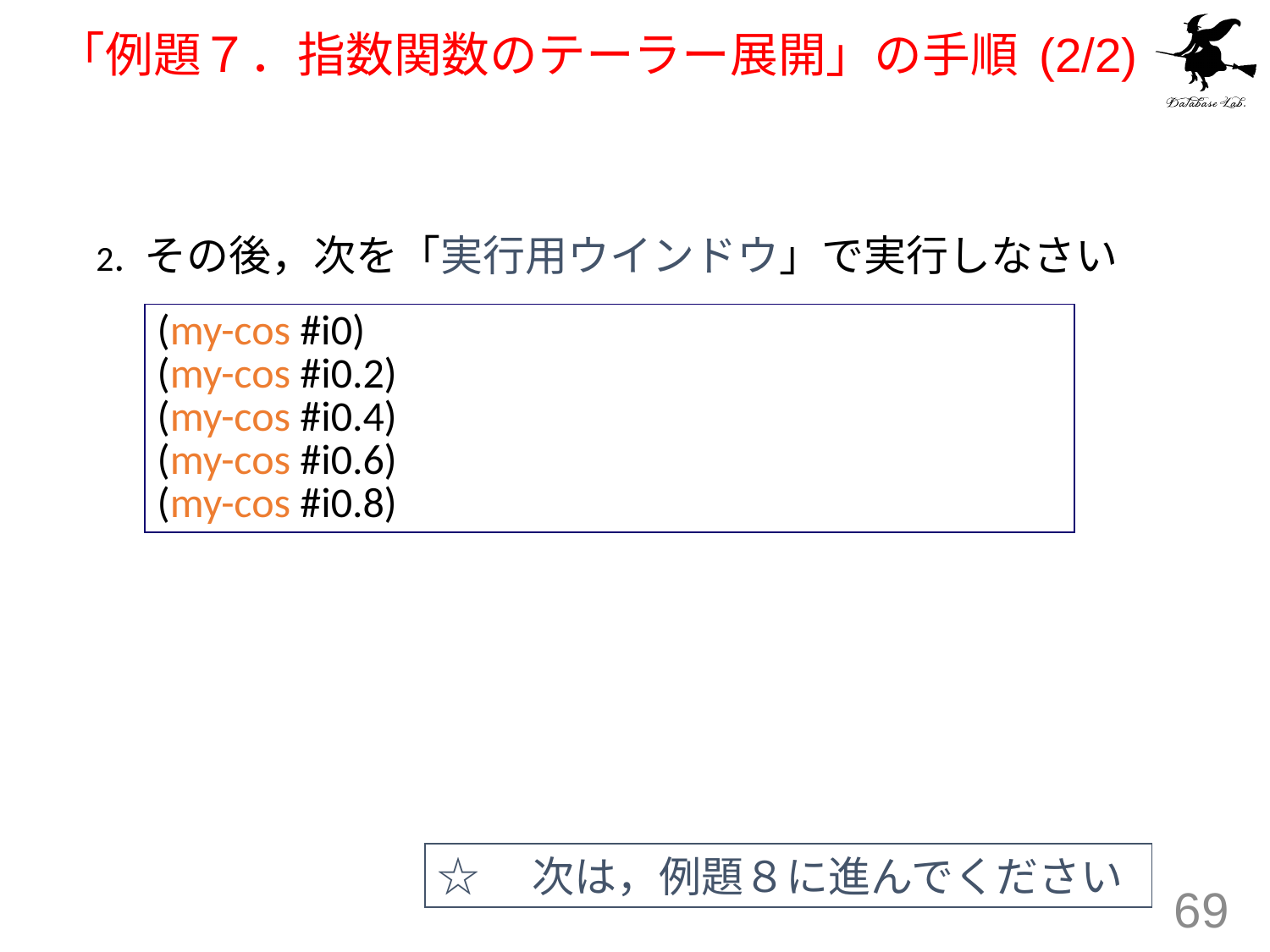

# 「例題７．指数関数のテーラー展開」の手順 (2/2)
2. その後，次を「実行用ウインドウ」で実行しなさい
(my-cos #i0)
(my-cos #i0.2)
(my-cos #i0.4)
(my-cos #i0.6)
(my-cos #i0.8)
☆　次は，例題８に進んでください
69